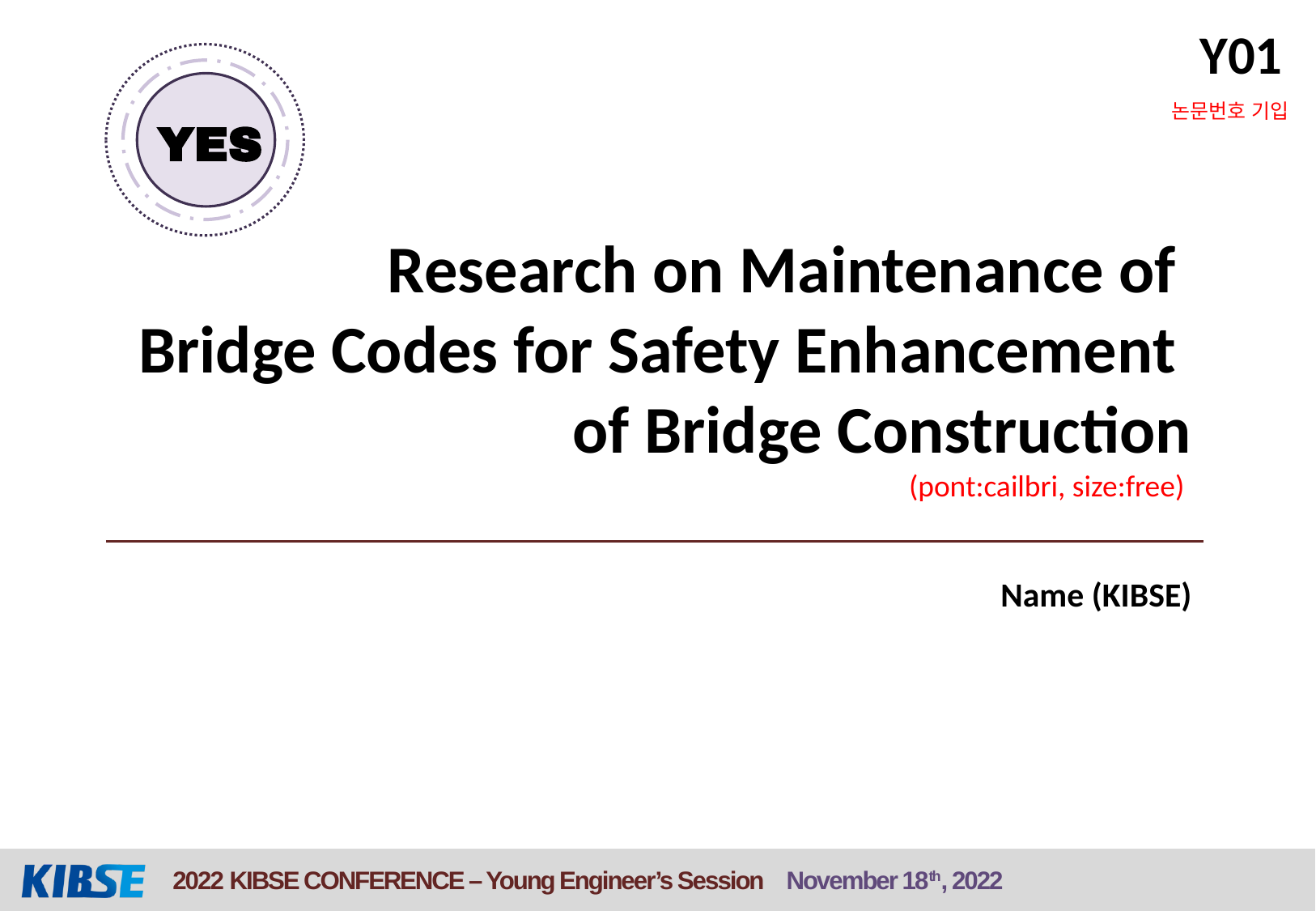

Y01
논문번호 기입
# Research on Maintenance of Bridge Codes for Safety Enhancement of Bridge Construction (pont:cailbri, size:free)
Name (KIBSE)